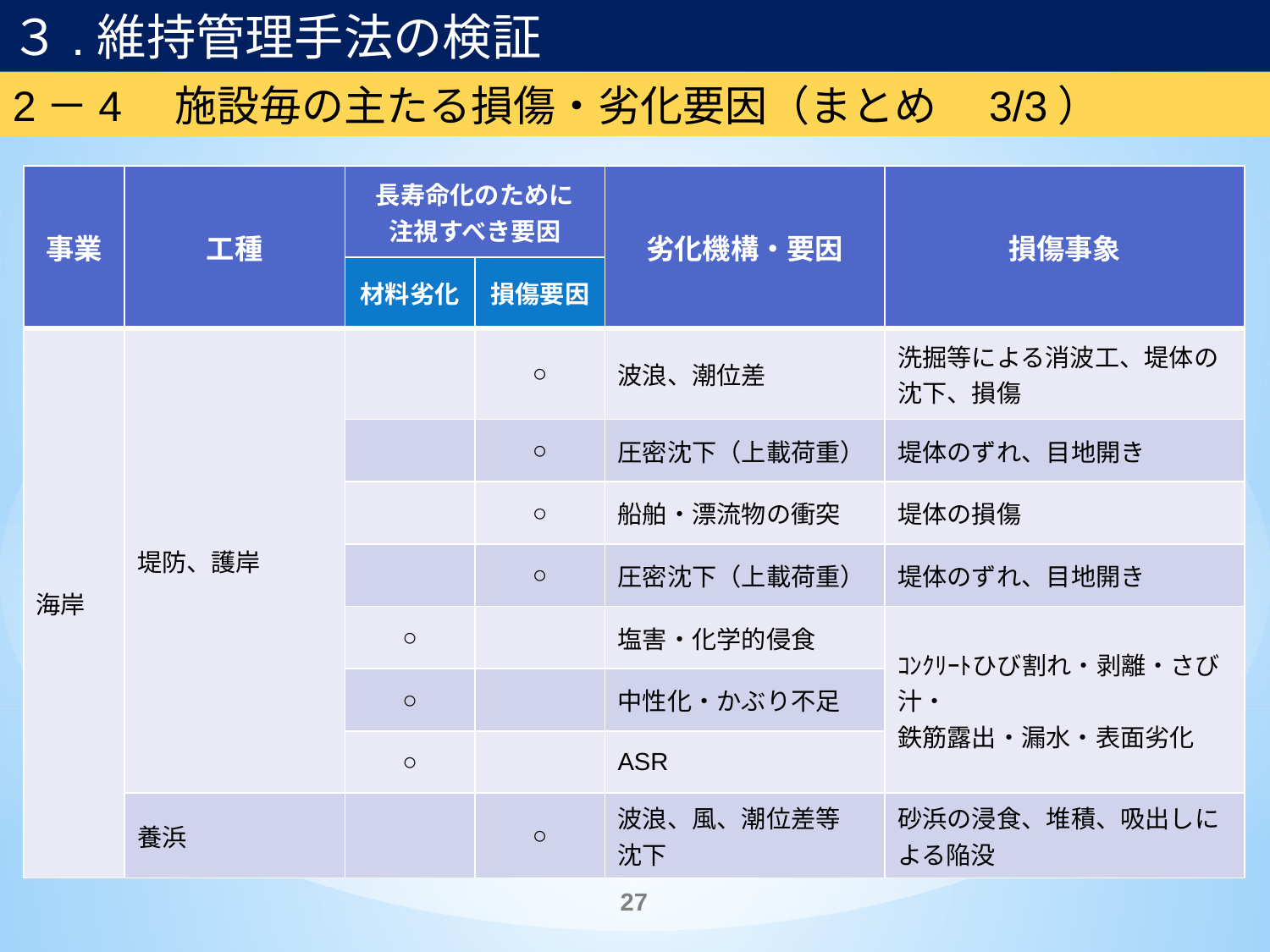

３.維持管理手法の検証
2－4　施設毎の主たる損傷・劣化要因（まとめ　3/3）
| 事業 | 工種 | 長寿命化のために 注視すべき要因 |  | 劣化機構・要因 | 損傷事象 |
| --- | --- | --- | --- | --- | --- |
|  |  | 材料劣化 | 損傷要因 |  |  |
| 海岸 | 堤防、護岸 |  | ○ | 波浪、潮位差 | 洗掘等による消波工、堤体の沈下、損傷 |
|  |  |  | ○ | 圧密沈下（上載荷重） | 堤体のずれ、目地開き |
|  |  |  | ○ | 船舶・漂流物の衝突 | 堤体の損傷 |
|  |  |  | ○ | 圧密沈下（上載荷重） | 堤体のずれ、目地開き |
|  |  | ○ |  | 塩害・化学的侵食 | ｺﾝｸﾘｰﾄひび割れ・剥離・さび汁・ 鉄筋露出・漏水・表面劣化 |
|  |  | ○ |  | 中性化・かぶり不足 |  |
|  |  | ○ |  | ASR |  |
|  | 養浜 |  | ○ | 波浪、風、潮位差等 沈下 | 砂浜の浸食、堆積、吸出しによる陥没 |
27